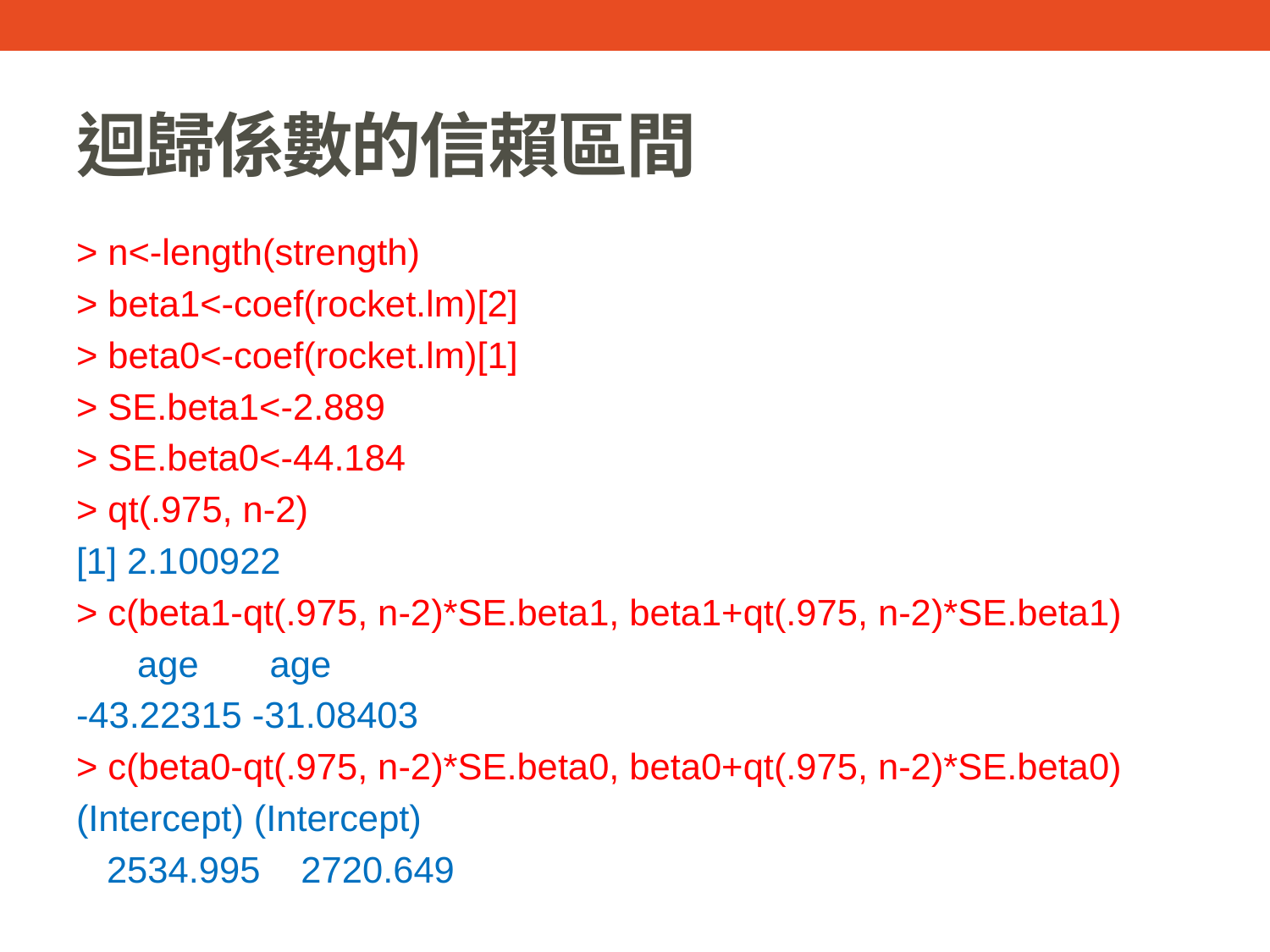

# 迴歸係數的信賴區間
> n<-length(strength)
> beta1<-coef(rocket.lm)[2]
> beta0<-coef(rocket.lm)[1]
> SE.beta1<-2.889
> SE.beta0<-44.184
> qt(.975, n-2)
[1] 2.100922
> c(beta1-qt(.975, n-2)*SE.beta1, beta1+qt(.975, n-2)*SE.beta1)
      age       age
-43.22315 -31.08403
> c(beta0-qt(.975, n-2)*SE.beta0, beta0+qt(.975, n-2)*SE.beta0)
(Intercept) (Intercept)
   2534.995    2720.649